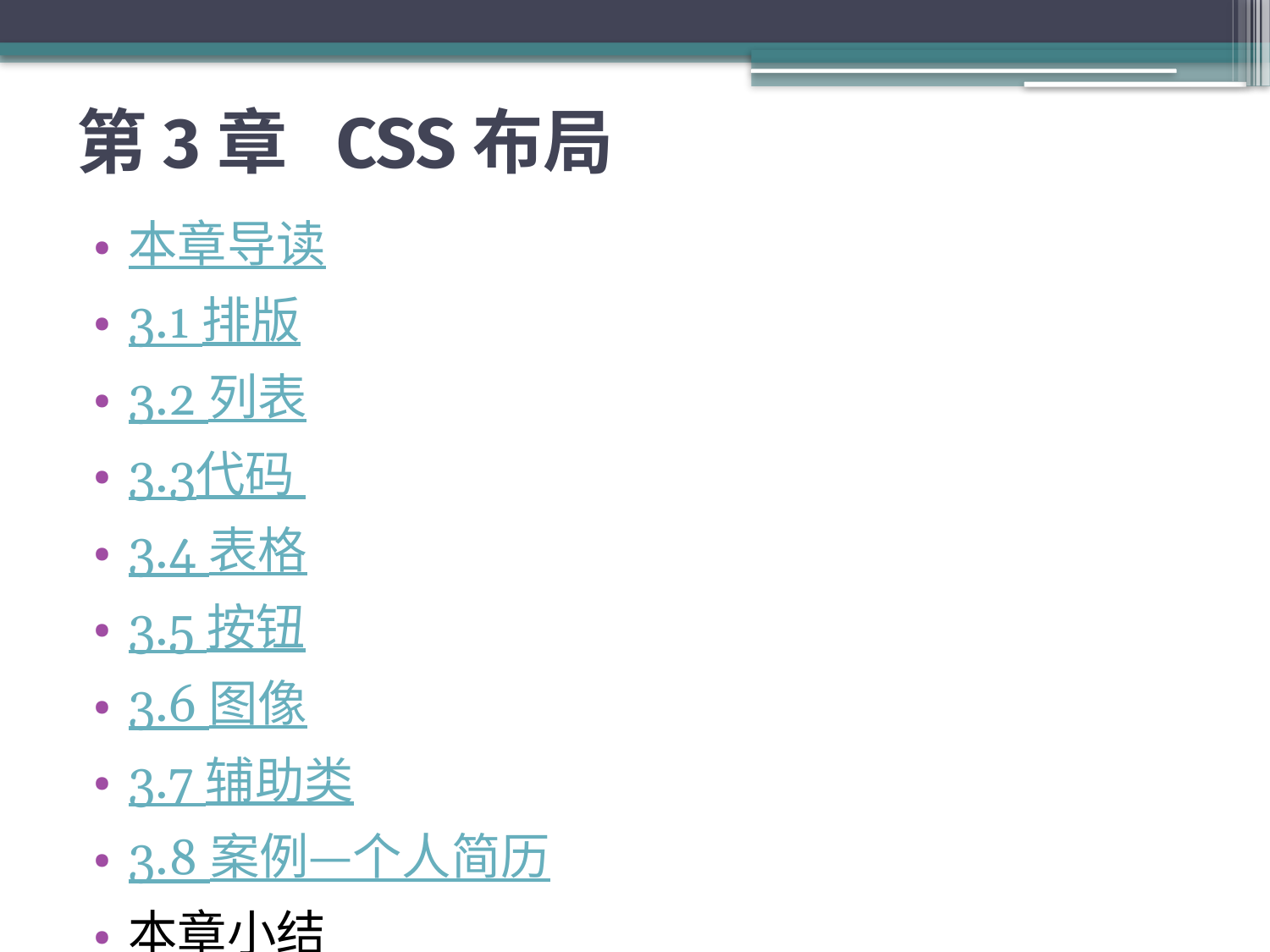

# 第3章  CSS布局
本章导读
3.1 排版
3.2 列表
3.3代码
3.4 表格
3.5 按钮
3.6 图像
3.7 辅助类
3.8 案例—个人简历
本章小结
练习与实训